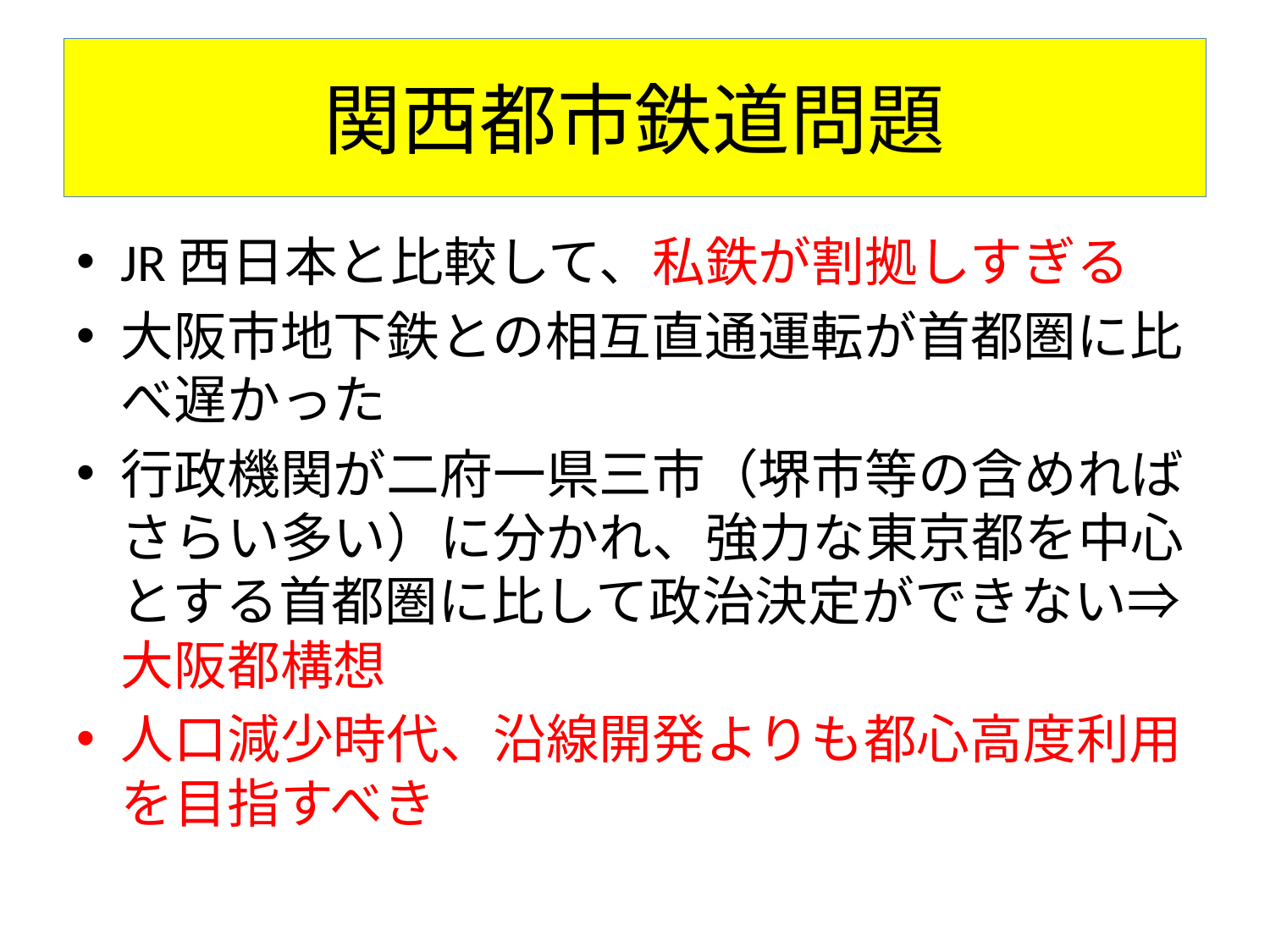

# 関西都市鉄道問題
JR西日本と比較して、私鉄が割拠しすぎる
大阪市地下鉄との相互直通運転が首都圏に比べ遅かった
行政機関が二府一県三市（堺市等の含めればさらい多い）に分かれ、強力な東京都を中心とする首都圏に比して政治決定ができない⇒大阪都構想
人口減少時代、沿線開発よりも都心高度利用を目指すべき